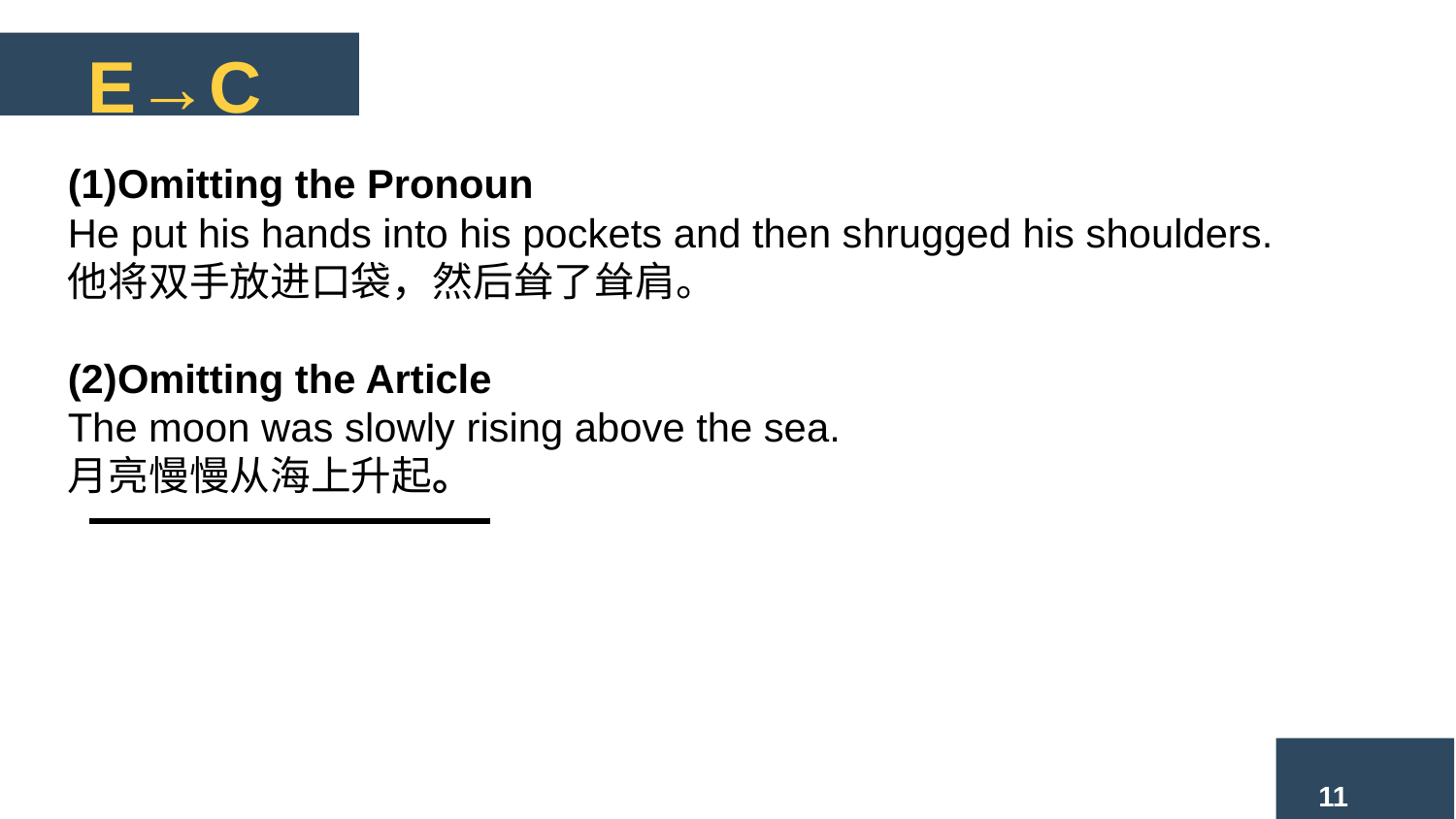

E→C
(1)Omitting the Pronoun
He put his hands into his pockets and then shrugged his shoulders.
他将双手放进口袋，然后耸了耸肩。

(2)Omitting the Article
The moon was slowly rising above the sea.
月亮慢慢从海上升起。

11